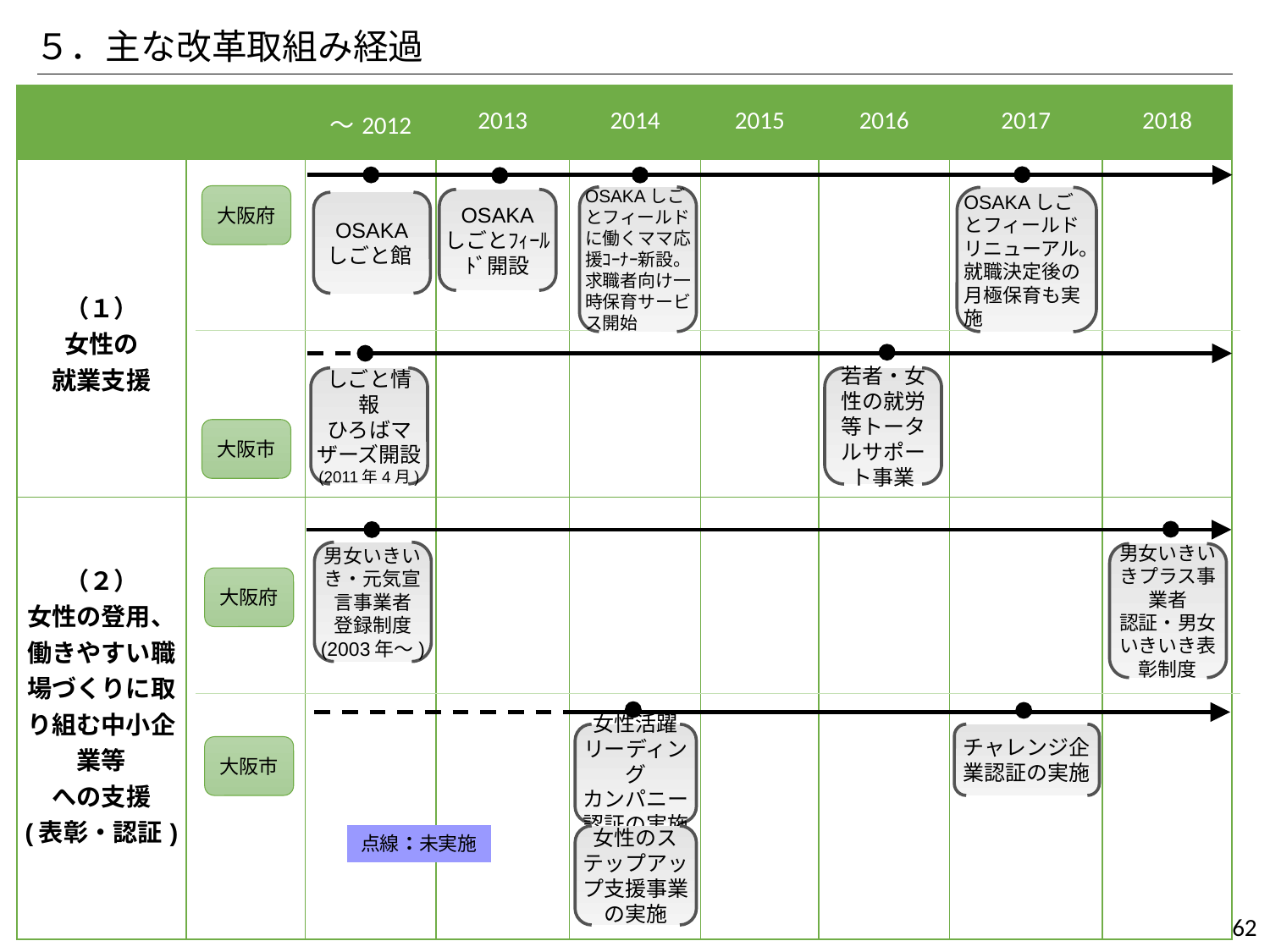

５．主な改革取組み経過
|  |  | ～2012 | 2013 | 2014 | 2015 | 2016 | 2017 | 2018 |
| --- | --- | --- | --- | --- | --- | --- | --- | --- |
| （１） 女性の 就業支援 |  |  |  |  |  |  |  |  |
| （２） 女性の登用、 働きやすい職場づくりに取り組む中小企業等 への支援 (表彰・認証) |  |  |  |  |  |  |  |  |

OSAKAしごとフィールドに働くママ応援ｺｰﾅｰ新設。求職者向け一時保育サービス開始
OSAKA
しごとﾌｨｰﾙﾄﾞ開設
OSAKAしごとフィールドリニューアル。
就職決定後の月極保育も実施
OSAKA
しごと館

若者・女性の就労等トータルサポート事業
しごと情報
ひろばマザーズ開設
(2011年4月)
大阪府
大阪市

男女いきいき・元気宣言事業者
登録制度
(2003年～)
男女いきいきプラス事業者
認証・男女いきいき表彰制度

女性活躍リーディング
カンパニー認証の実施
点線：未実施
女性のステップアップ支援事業の実施
大阪府

チャレンジ企業認証の実施
大阪市
62